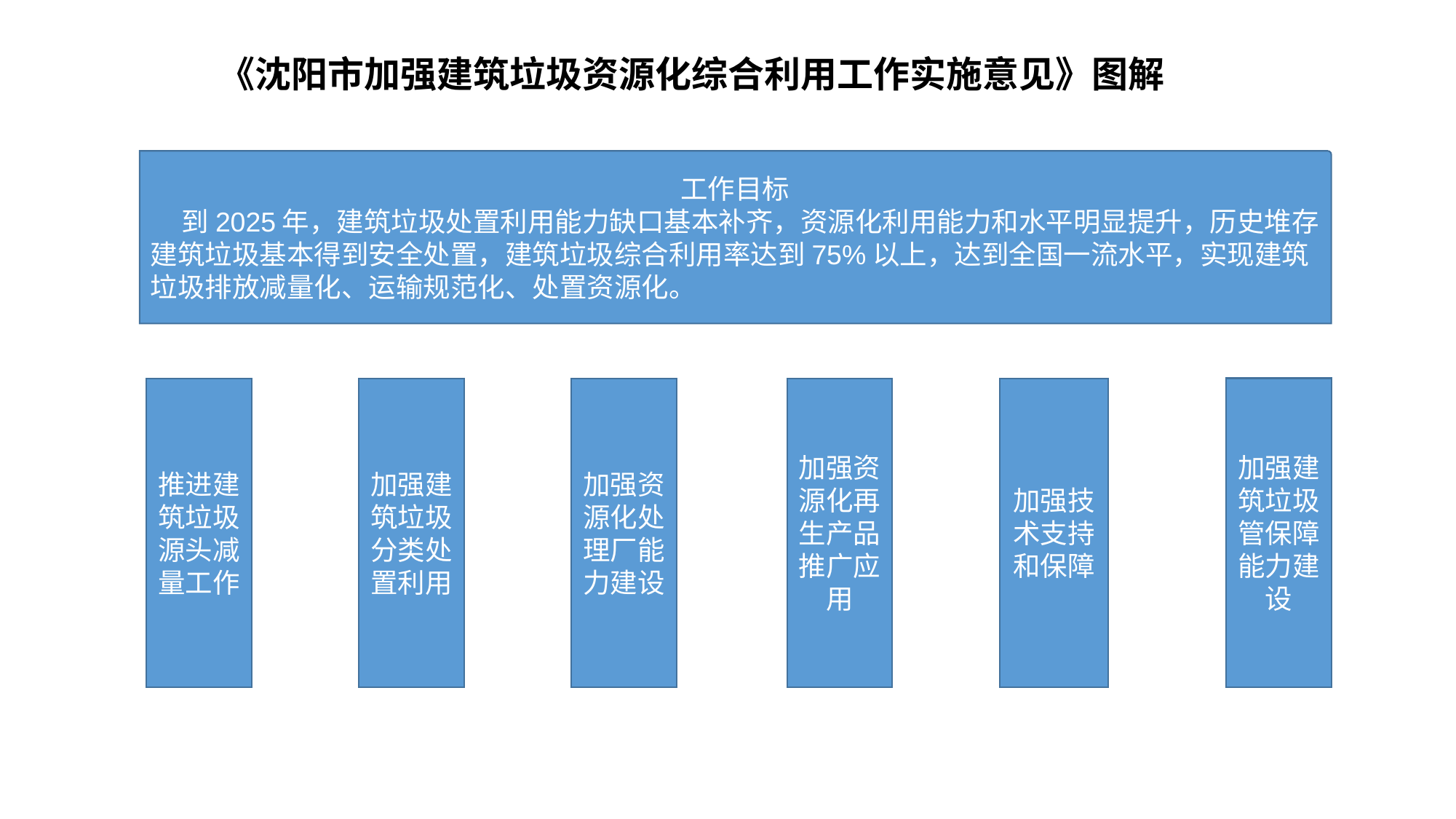

# 《沈阳市加强建筑垃圾资源化综合利用工作实施意见》图解
工作目标
    到2025年，建筑垃圾处置利用能力缺口基本补齐，资源化利用能力和水平明显提升，历史堆存建筑垃圾基本得到安全处置，建筑垃圾综合利用率达到75%以上，达到全国一流水平，实现建筑垃圾排放减量化、运输规范化、处置资源化。
加强建筑垃圾管保障能力建设
推进建筑垃圾源头减量工作
加强建筑垃圾分类处置利用
加强资源化处理厂能力建设
加强资源化再生产品推广应用
加强技术支持和保障